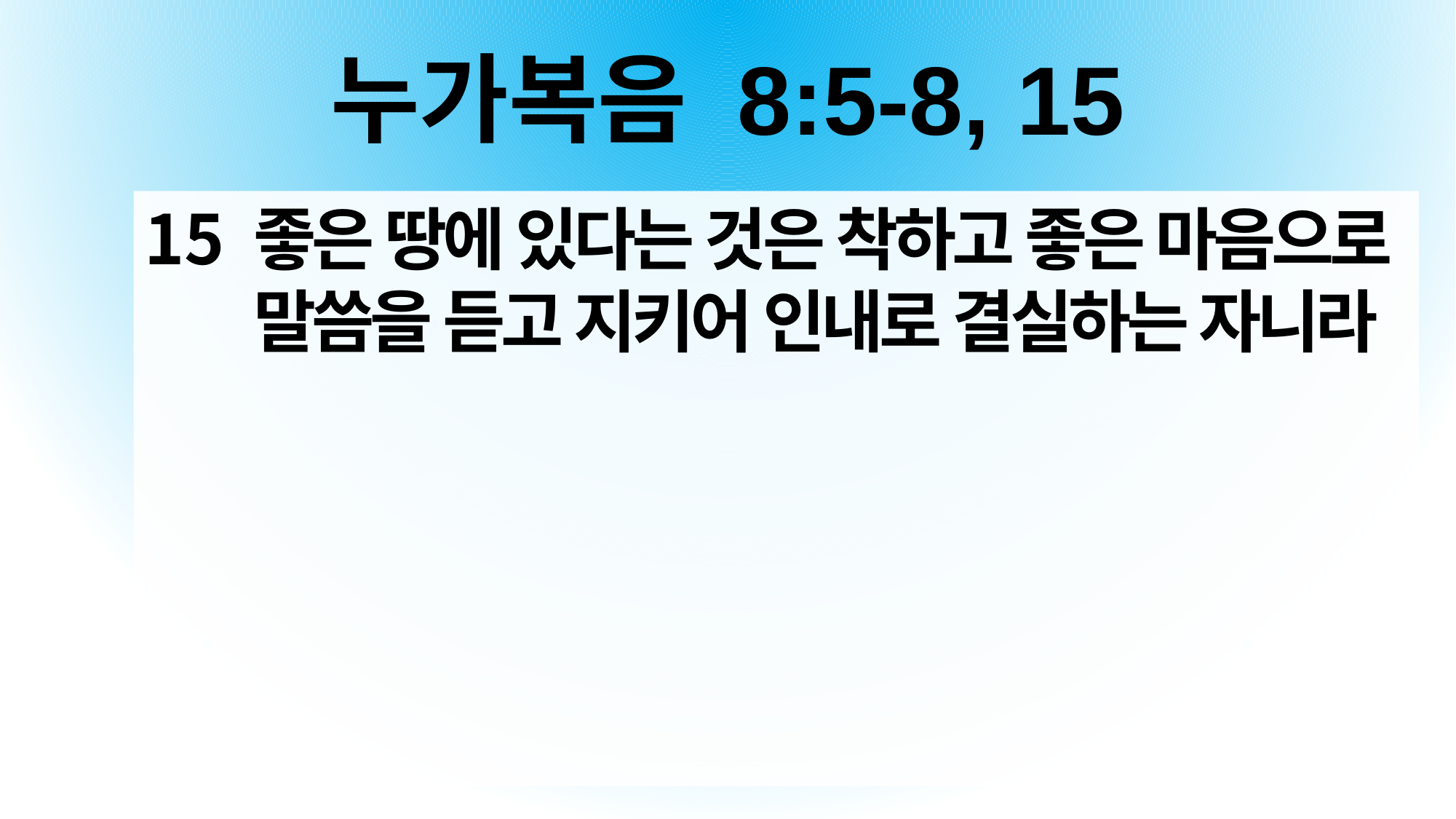

# 누가복음 8:5-8, 15
좋은 땅에 있다는 것은 착하고 좋은 마음으로 말씀을 듣고 지키어 인내로 결실하는 자니라